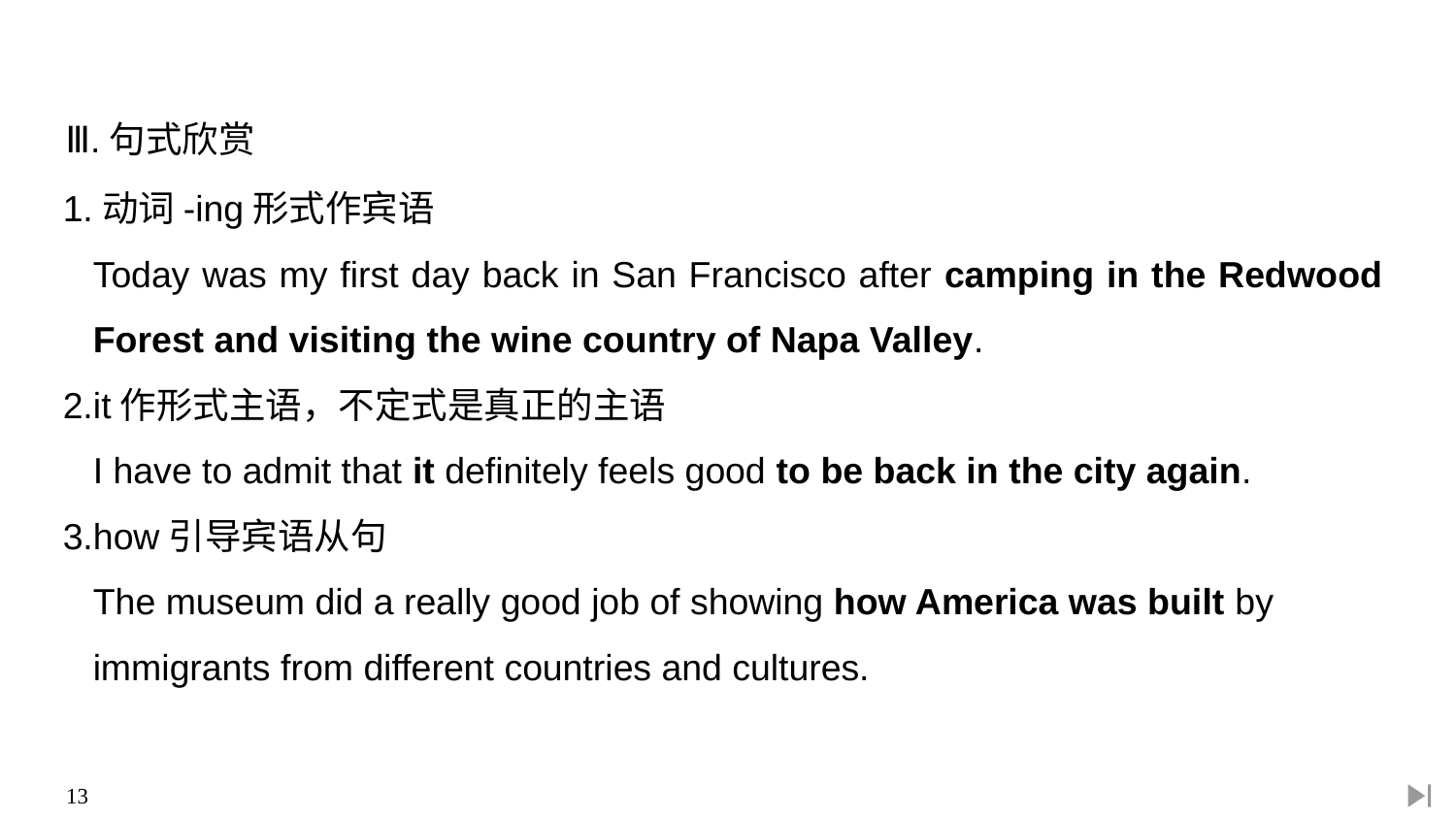

Ⅲ.句式欣赏
1.动词-ing形式作宾语
	Today was my first day back in San Francisco after camping in the Redwood Forest and visiting the wine country of Napa Valley.
2.it作形式主语，不定式是真正的主语
	I have to admit that it definitely feels good to be back in the city again.
3.how引导宾语从句
	The museum did a really good job of showing how America was built by immigrants from different countries and cultures.